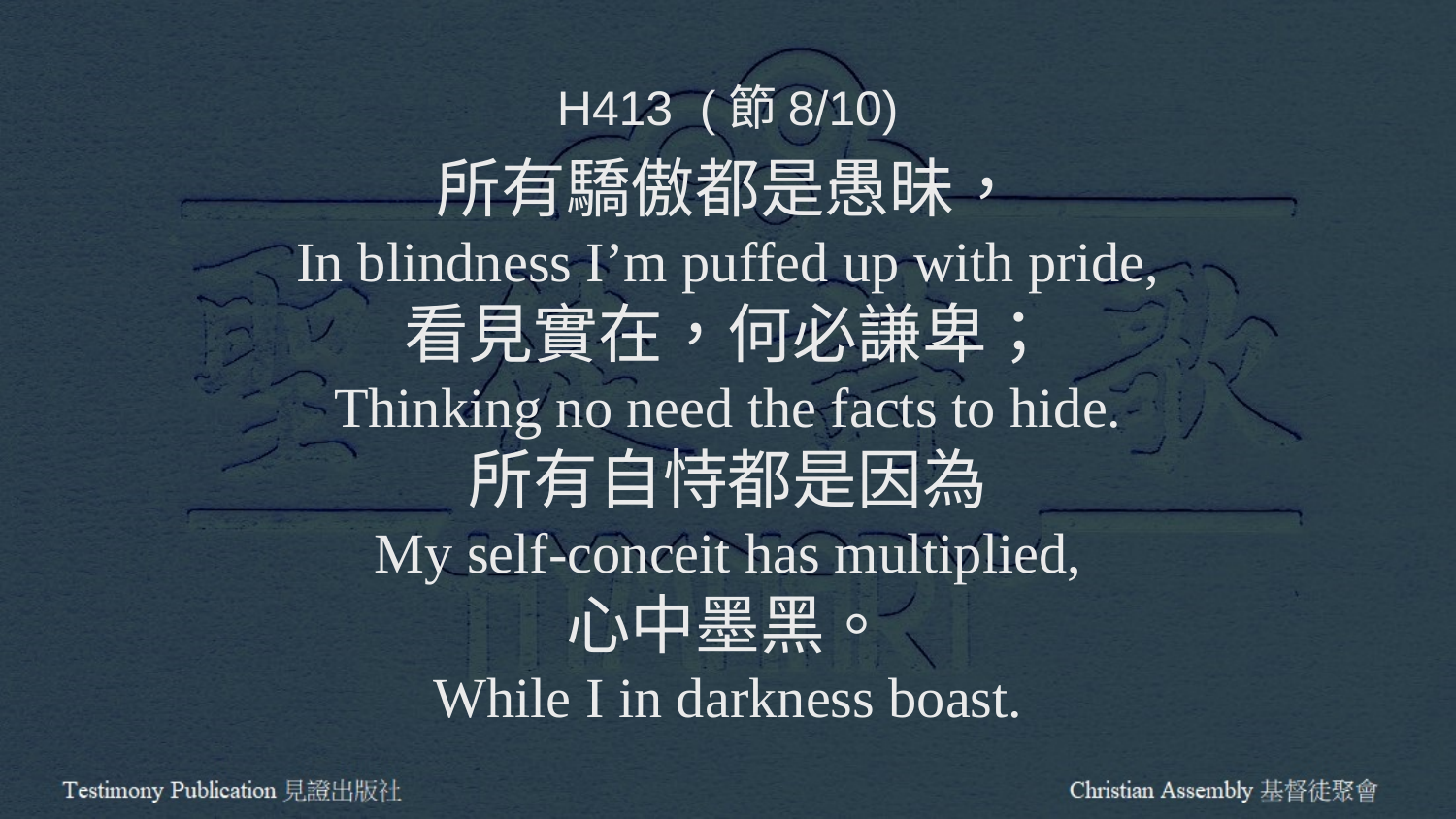

H413  (節8/10)
所有驕傲都是愚昧，
In blindness I’m puffed up with pride,
看見實在，何必謙卑；
Thinking no need the facts to hide.
所有自恃都是因為
My self-conceit has multiplied,
心中墨黑。
While I in darkness boast.